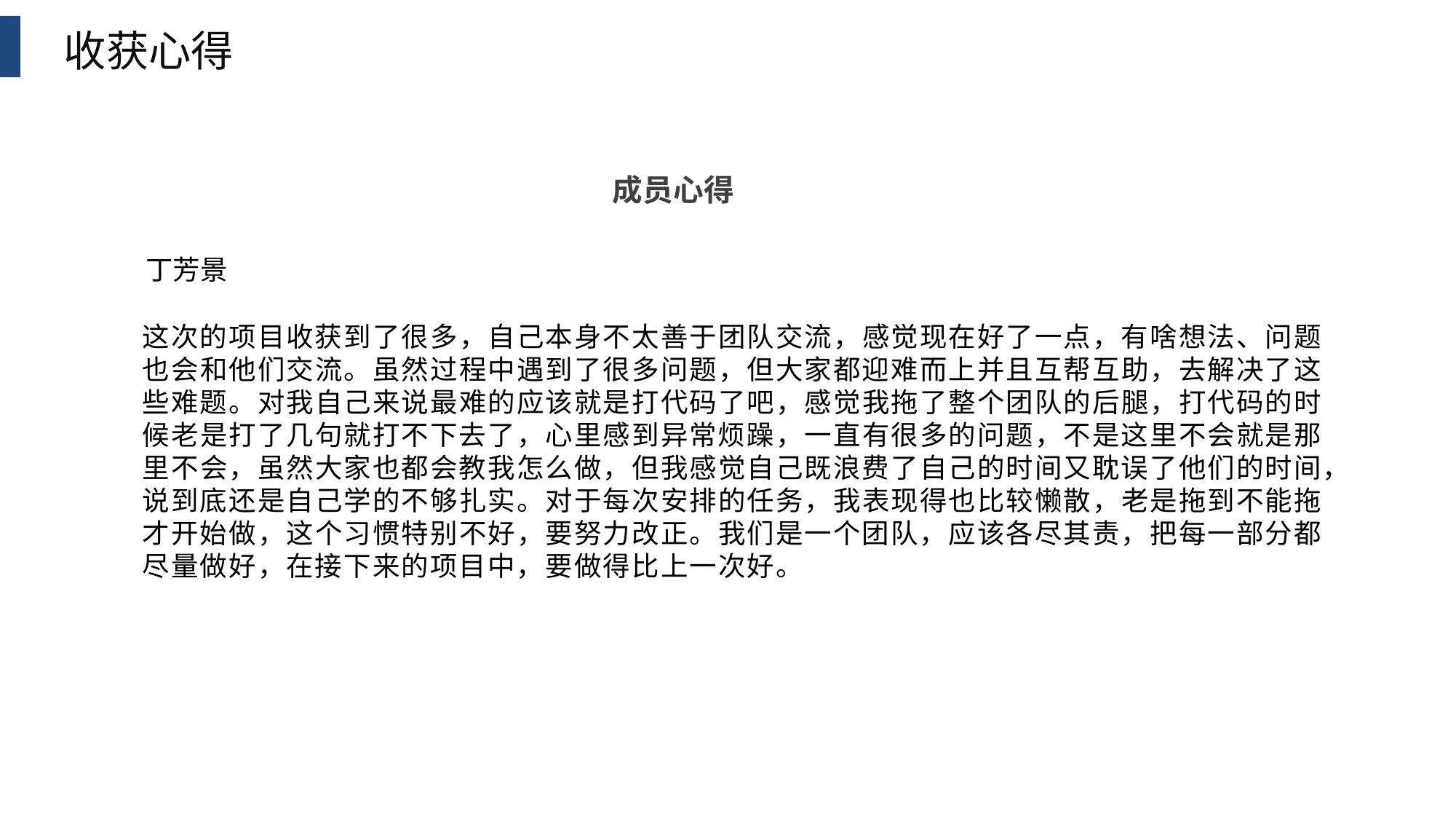

收获心得
成员心得
丁芳景
这次的项目收获到了很多，自己本身不太善于团队交流，感觉现在好了一点，有啥想法、问题也会和他们交流。虽然过程中遇到了很多问题，但大家都迎难而上并且互帮互助，去解决了这些难题。对我自己来说最难的应该就是打代码了吧，感觉我拖了整个团队的后腿，打代码的时候老是打了几句就打不下去了，心里感到异常烦躁，一直有很多的问题，不是这里不会就是那里不会，虽然大家也都会教我怎么做，但我感觉自己既浪费了自己的时间又耽误了他们的时间，说到底还是自己学的不够扎实。对于每次安排的任务，我表现得也比较懒散，老是拖到不能拖才开始做，这个习惯特别不好，要努力改正。我们是一个团队，应该各尽其责，把每一部分都尽量做好，在接下来的项目中，要做得比上一次好。
YOU TEXT IN HERE